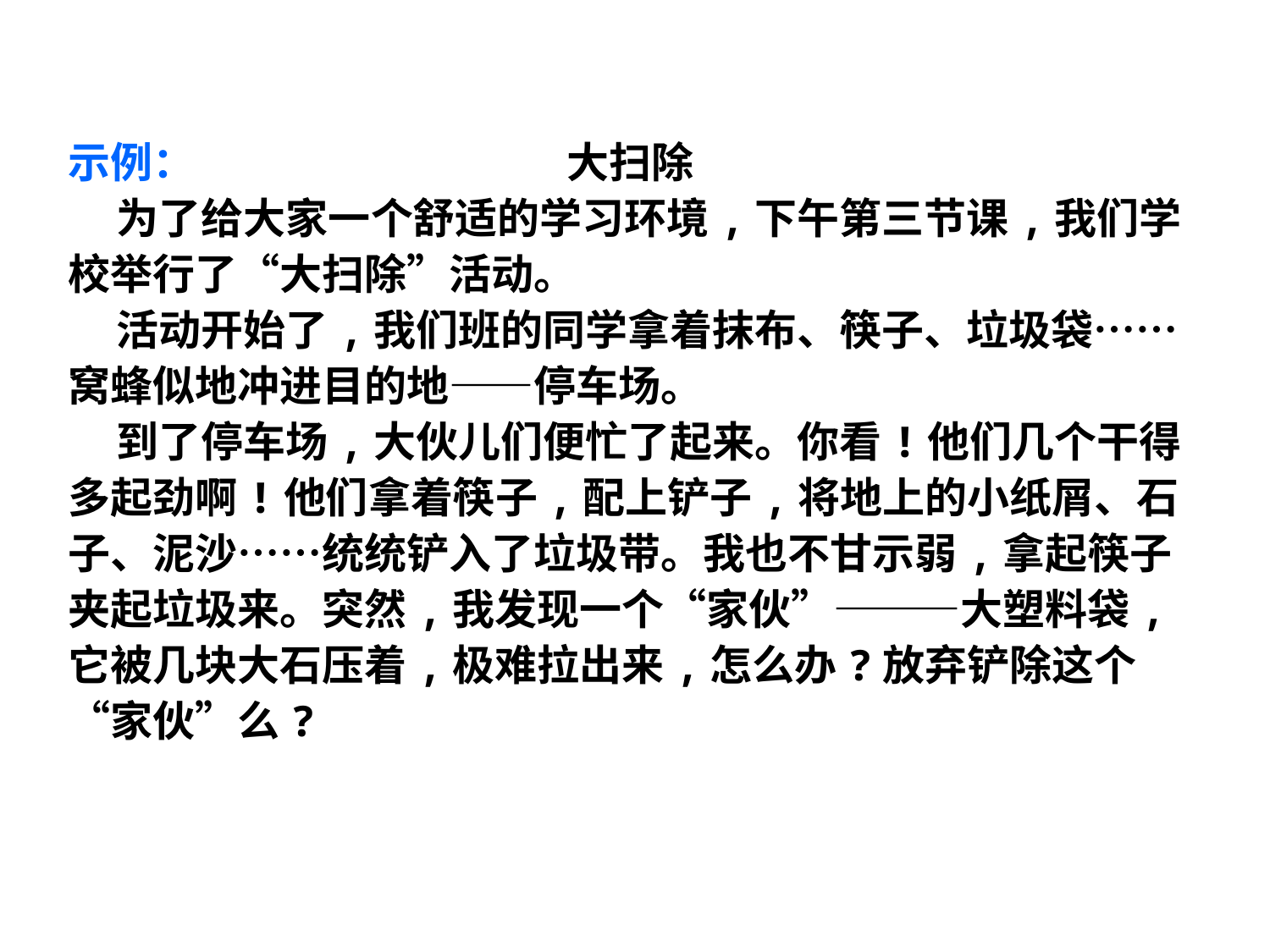

示例：                                       大扫除
    为了给大家一个舒适的学习环境,下午第三节课,我们学校举行了“大扫除”活动。
    活动开始了,我们班的同学拿着抹布、筷子、垃圾袋……窝蜂似地冲进目的地——停车场。
    到了停车场,大伙儿们便忙了起来。你看!他们几个干得多起劲啊!他们拿着筷子,配上铲子,将地上的小纸屑、石子、泥沙……统统铲入了垃圾带。我也不甘示弱,拿起筷子夹起垃圾来。突然,我发现一个“家伙”———大塑料袋,它被几块大石压着,极难拉出来,怎么办?放弃铲除这个“家伙”么?